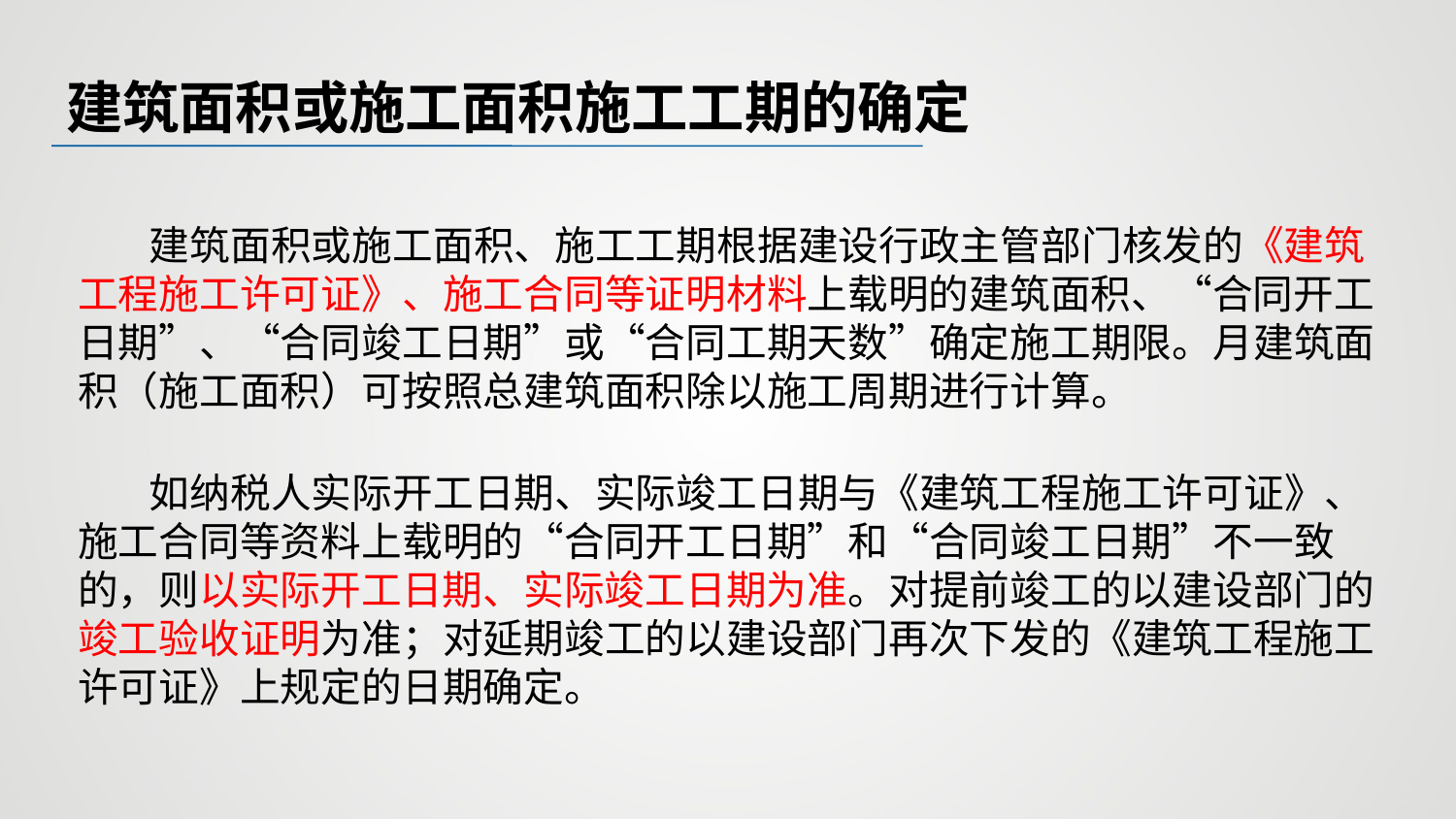

建筑面积或施工面积施工工期的确定
               建筑面积或施工面积、施工工期根据建设行政主管部门核发的《建筑工程施工许可证》、施工合同等证明材料上载明的建筑面积、“合同开工日期”、“合同竣工日期”或“合同工期天数”确定施工期限。月建筑面积（施工面积）可按照总建筑面积除以施工周期进行计算。

               如纳税人实际开工日期、实际竣工日期与《建筑工程施工许可证》、施工合同等资料上载明的“合同开工日期”和“合同竣工日期”不一致的，则以实际开工日期、实际竣工日期为准。对提前竣工的以建设部门的竣工验收证明为准；对延期竣工的以建设部门再次下发的《建筑工程施工许可证》上规定的日期确定。

30